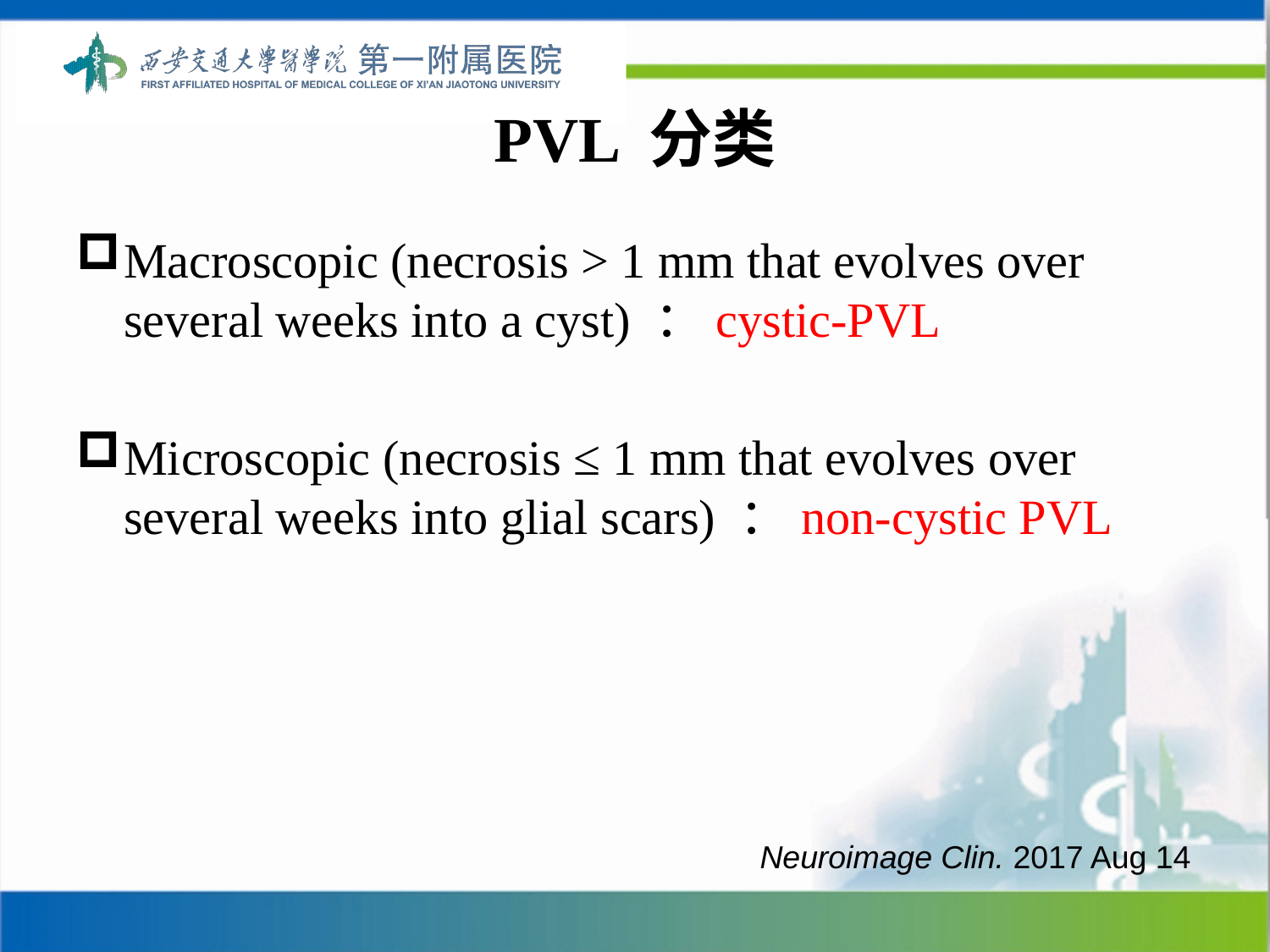

# PVL 分类
Macroscopic (necrosis > 1 mm that evolves over several weeks into a cyst) ：cystic-PVL

Microscopic (necrosis ≤ 1 mm that evolves over several weeks into glial scars) ：non-cystic PVL
Neuroimage Clin. 2017 Aug 14
4